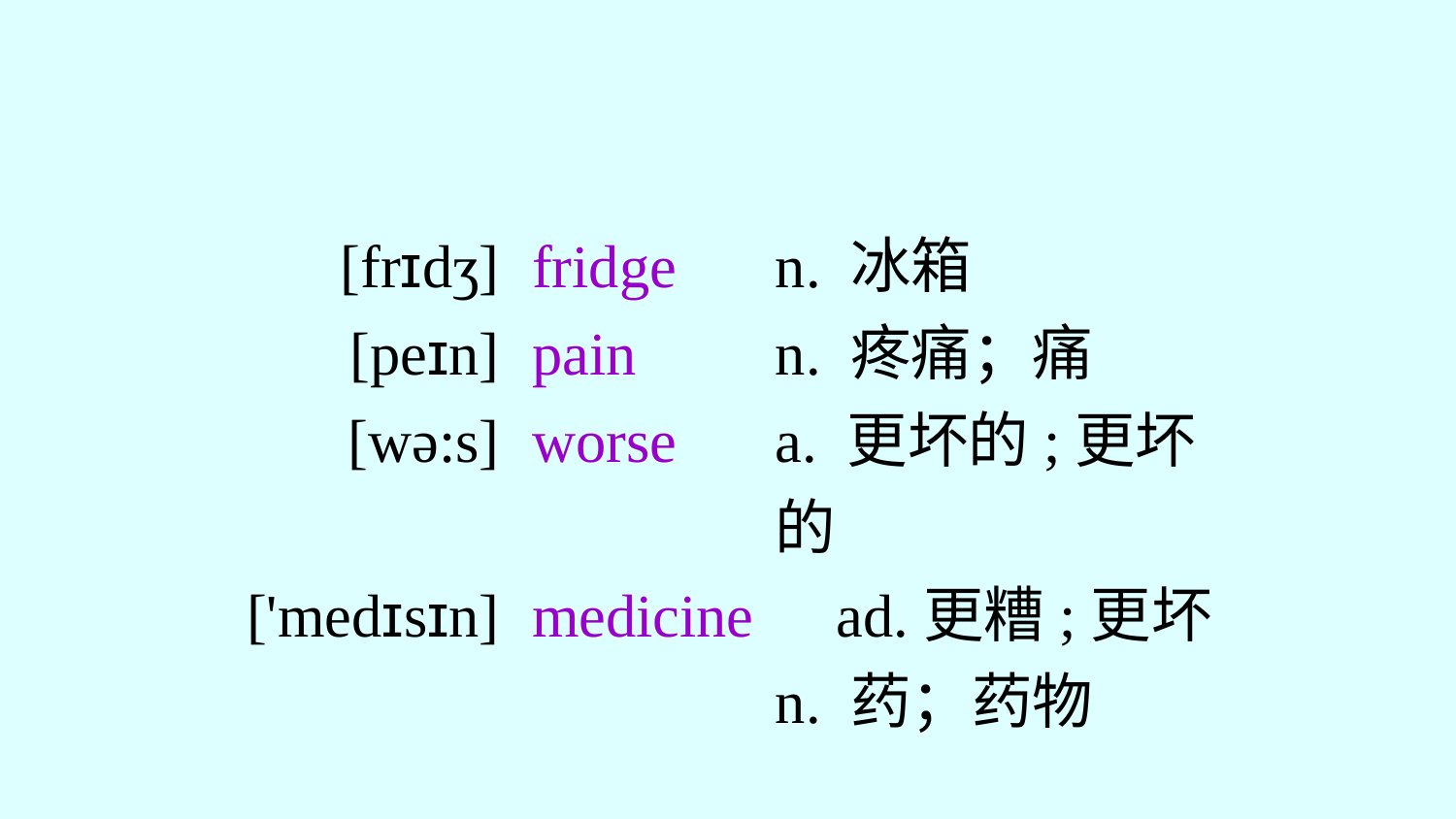

fridge
pain
worse

medicine
n. 冰箱
n. 疼痛；痛
a. 更坏的;更坏的
    ad.更糟;更坏
n. 药；药物
[frɪdʒ]
[peɪn]
[wə:s]

['medɪsɪn]